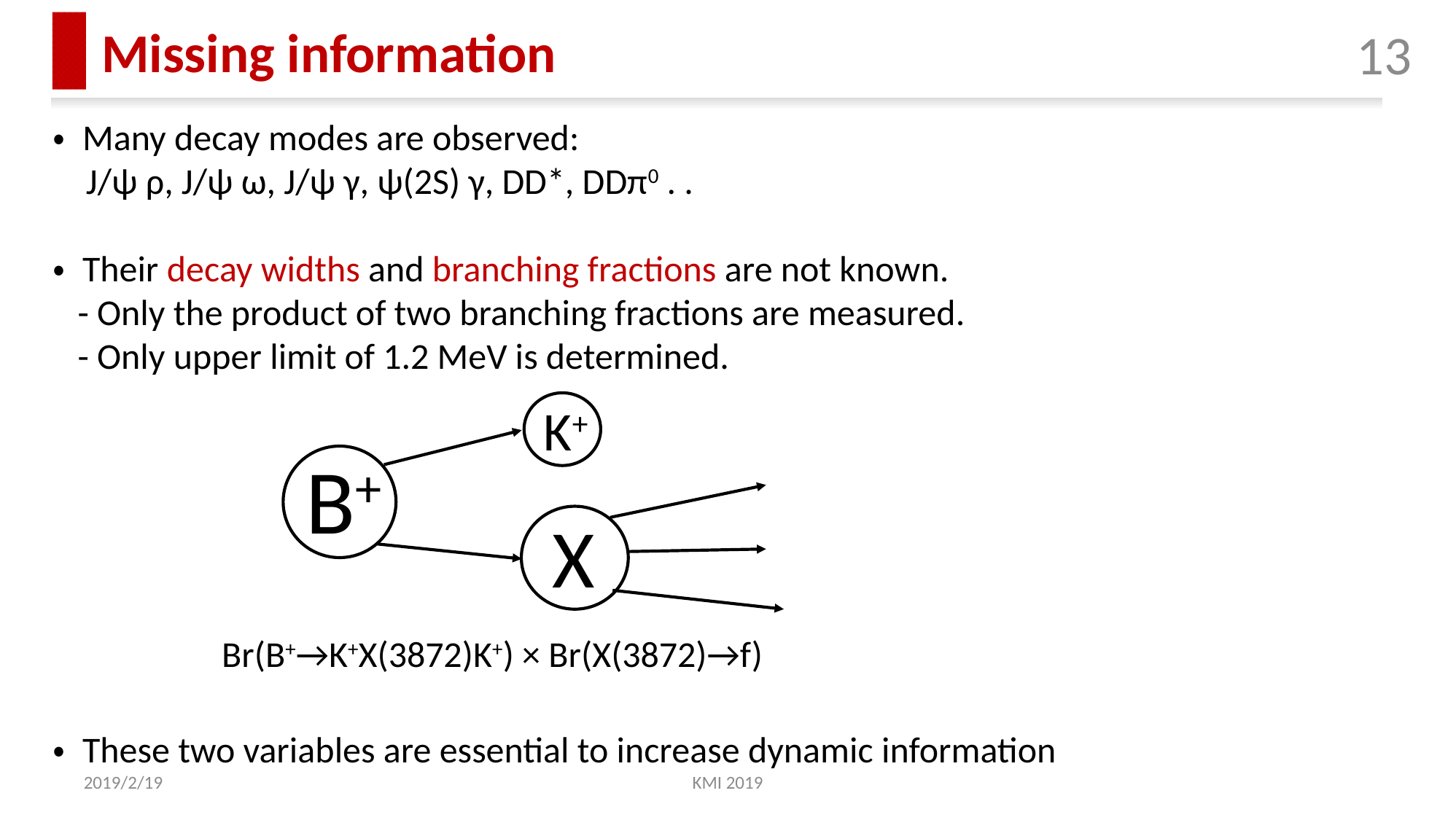

# Missing information
・ Many decay modes are observed:
    J/ψ ρ, J/ψ ω, J/ψ γ, ψ(2S) γ, DD*, DDπ0 . .

・ Their decay widths and branching fractions are not known.
   - Only the product of two branching fractions are measured.
   - Only upper limit of 1.2 MeV is determined.

・ These two variables are essential to increase dynamic information
K+

B+

X

Br(B+→K+X(3872)K+) × Br(X(3872)→f)
2019/2/19
KMI 2019